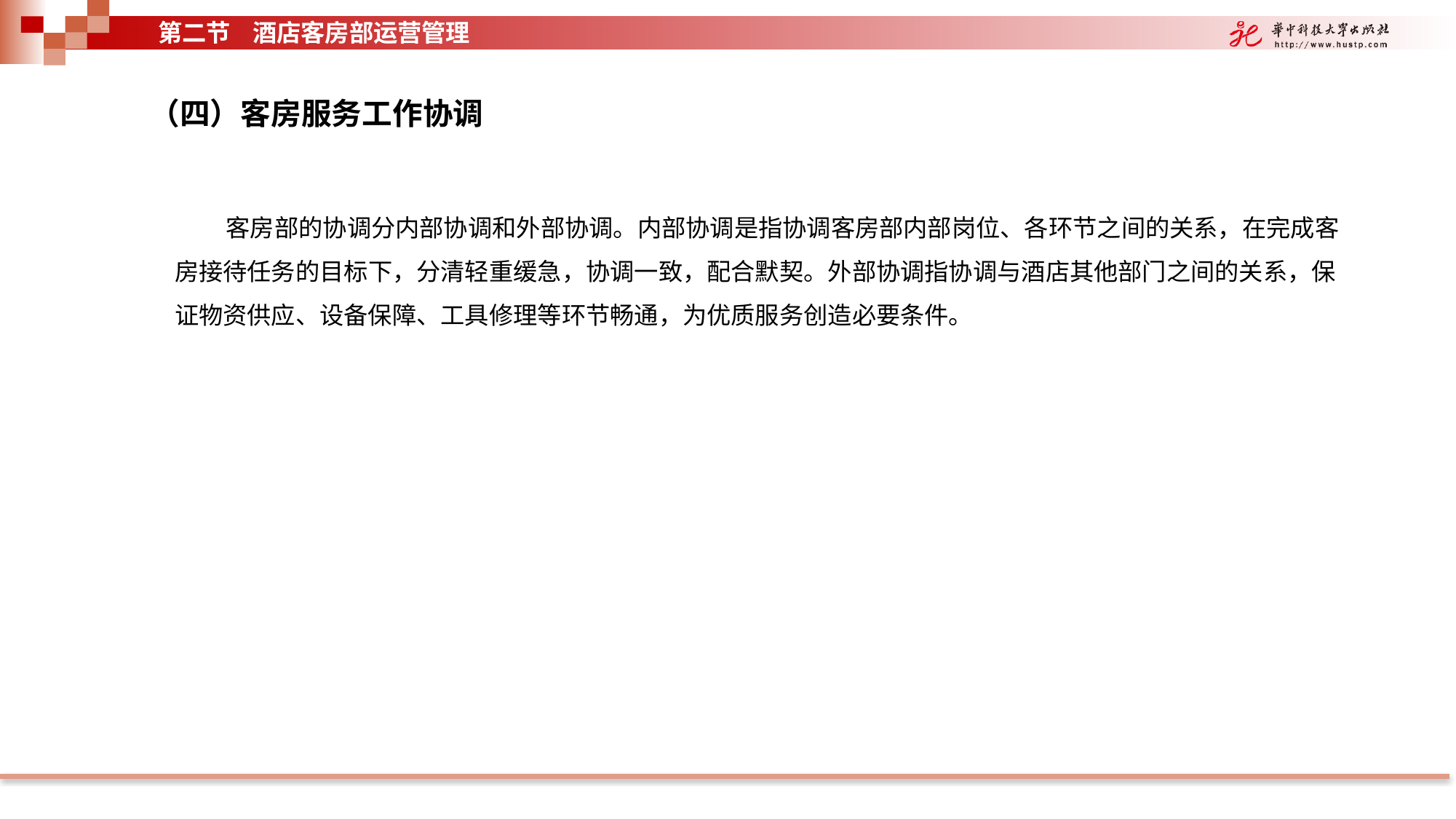

第二节    酒店客房部运营管理
（四）客房服务工作协调
客房部的协调分内部协调和外部协调。内部协调是指协调客房部内部岗位、各环节之间的关系，在完成客房接待任务的目标下，分清轻重缓急，协调一致，配合默契。外部协调指协调与酒店其他部门之间的关系，保证物资供应、设备保障、工具修理等环节畅通，为优质服务创造必要条件。